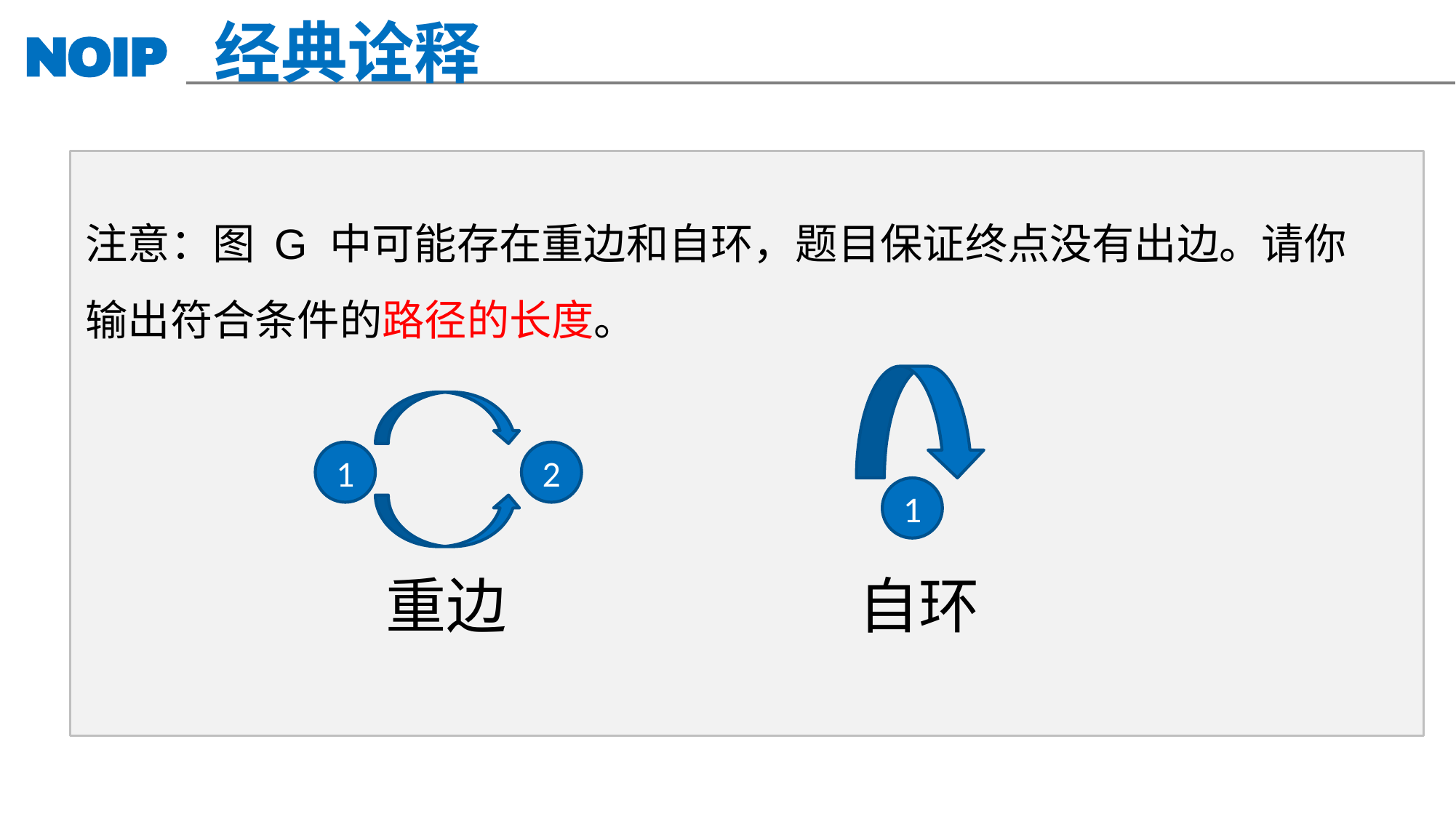

经典诠释

注意：图 G 中可能存在重边和自环，题目保证终点没有出边。请你输出符合条件的路径的长度。

1
2
1

重边
自环